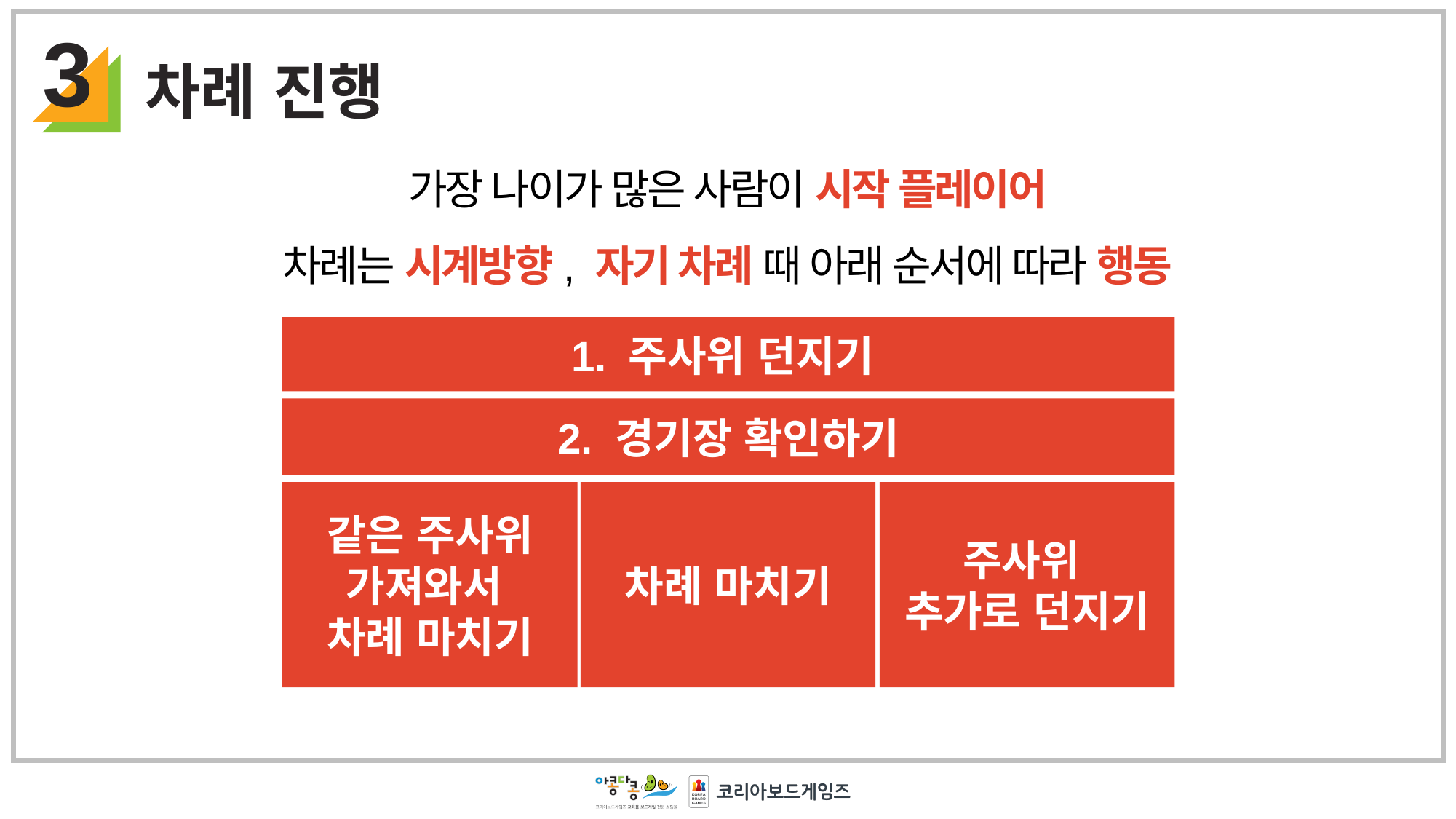

3
차례 진행
가장 나이가 많은 사람이 시작 플레이어
차례는 시계방향, 자기 차례 때 아래 순서에 따라 행동
1. 주사위 던지기
2. 경기장 확인하기
같은 주사위
가져와서
차례 마치기
차례 마치기
주사위
추가로 던지기